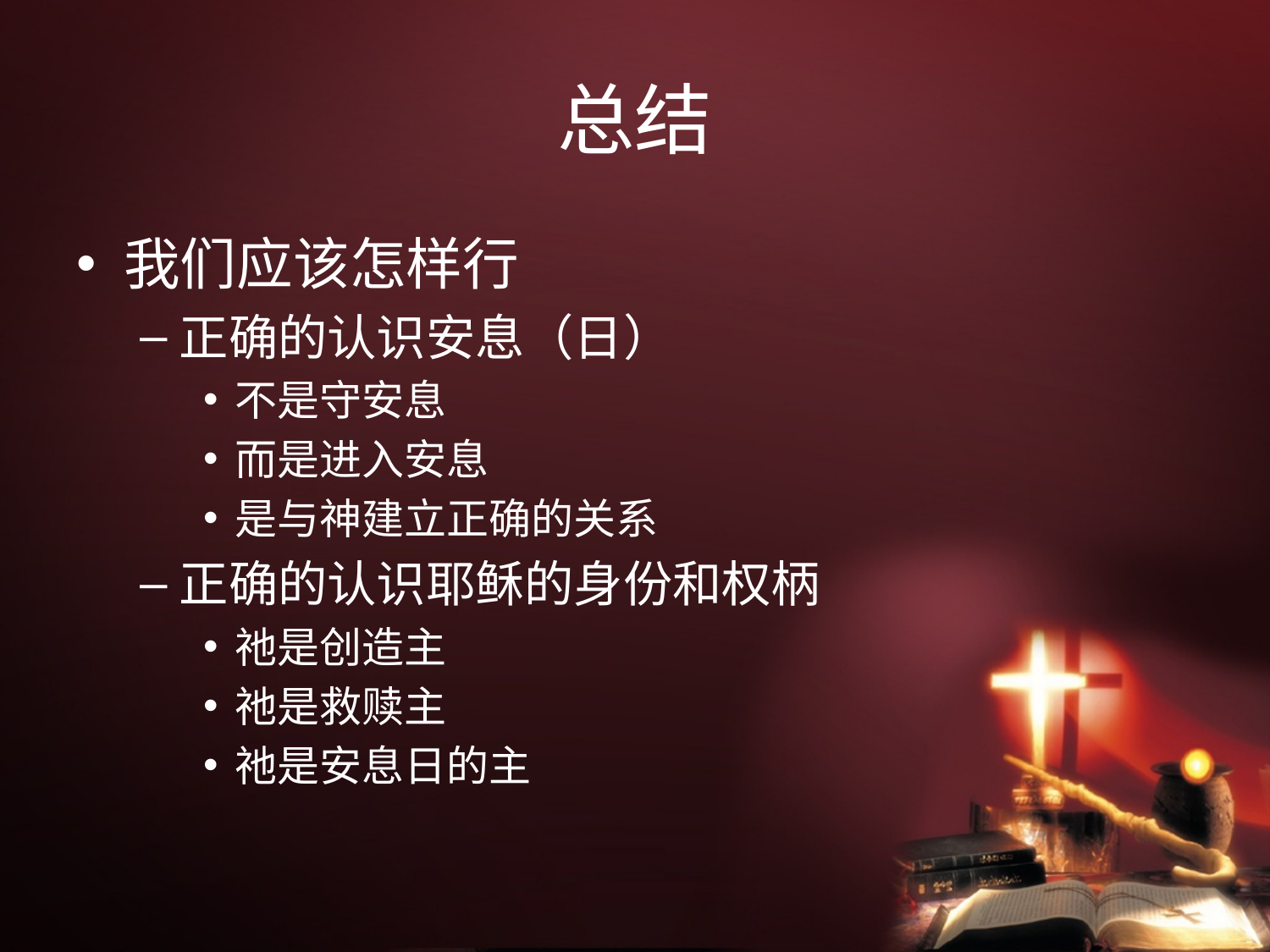

# 总结
我们应该怎样行
正确的认识安息（日）
不是守安息
而是进入安息
是与神建立正确的关系
正确的认识耶稣的身份和权柄
祂是创造主
祂是救赎主
祂是安息日的主